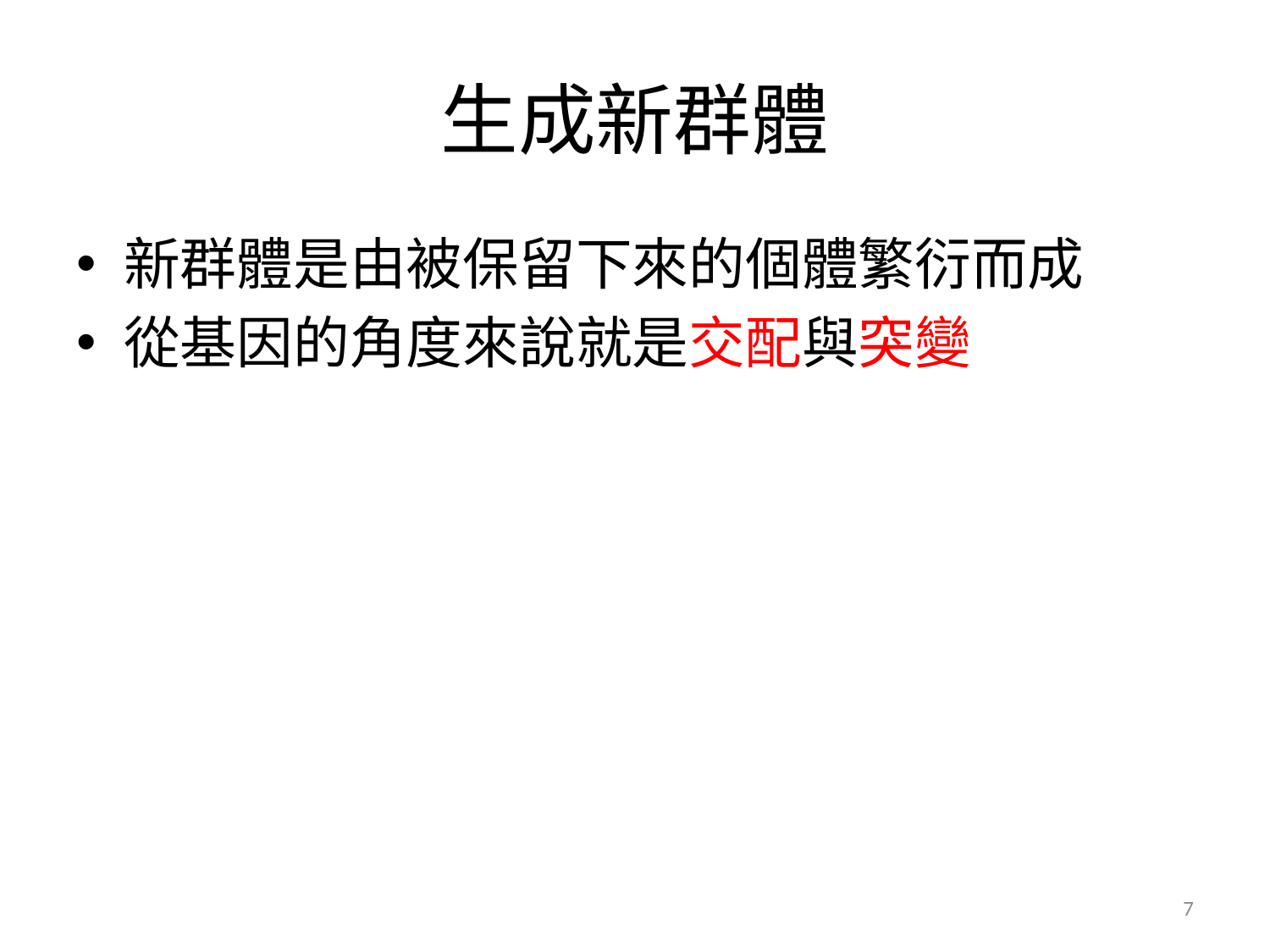

# 生成新群體
新群體是由被保留下來的個體繁衍而成
從基因的角度來說就是交配與突變
7